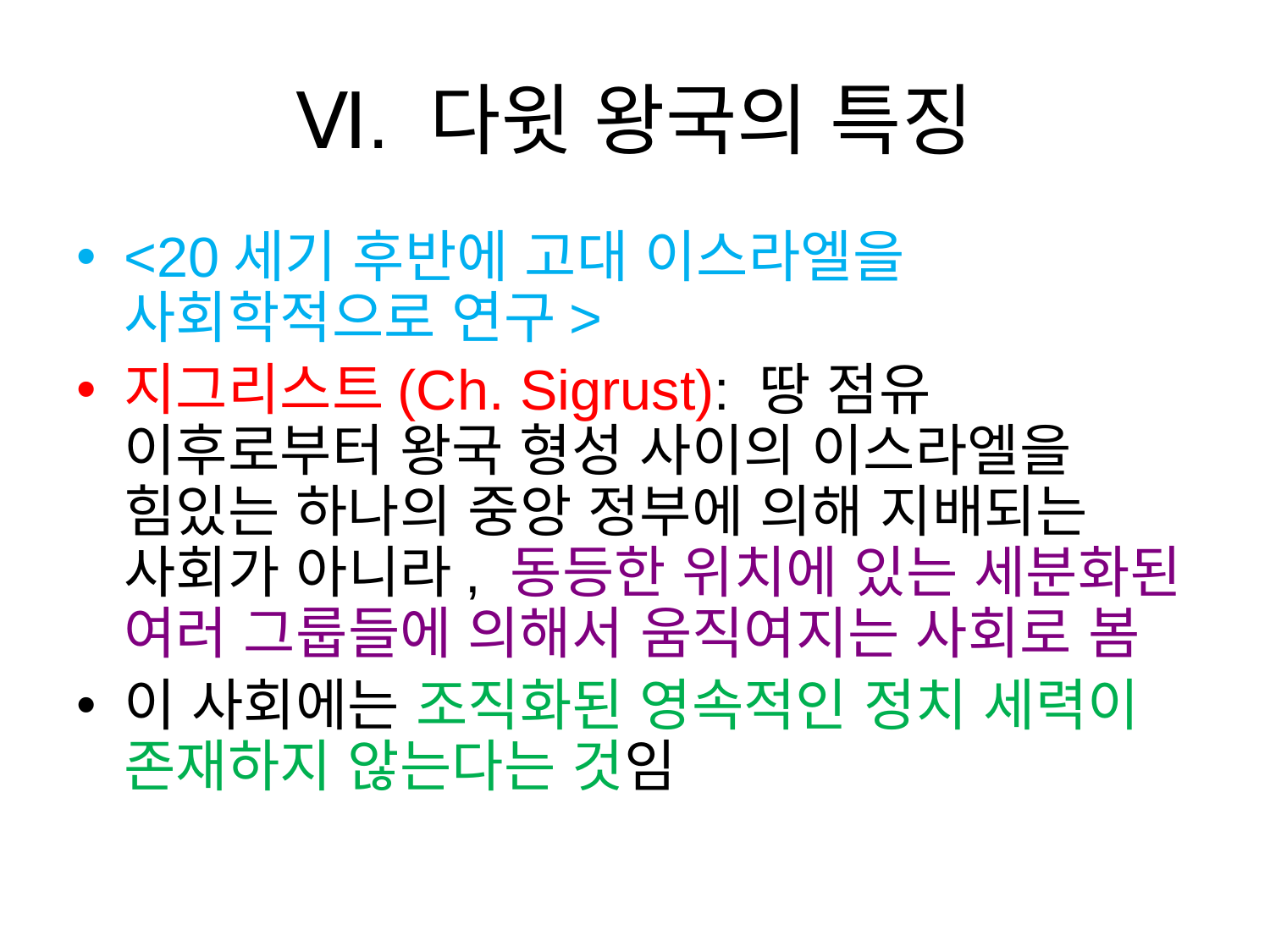

# Ⅵ. 다윗 왕국의 특징
<20세기 후반에 고대 이스라엘을 사회학적으로 연구>
지그리스트(Ch. Sigrust): 땅 점유 이후로부터 왕국 형성 사이의 이스라엘을 힘있는 하나의 중앙 정부에 의해 지배되는 사회가 아니라, 동등한 위치에 있는 세분화된 여러 그룹들에 의해서 움직여지는 사회로 봄
이 사회에는 조직화된 영속적인 정치 세력이 존재하지 않는다는 것임